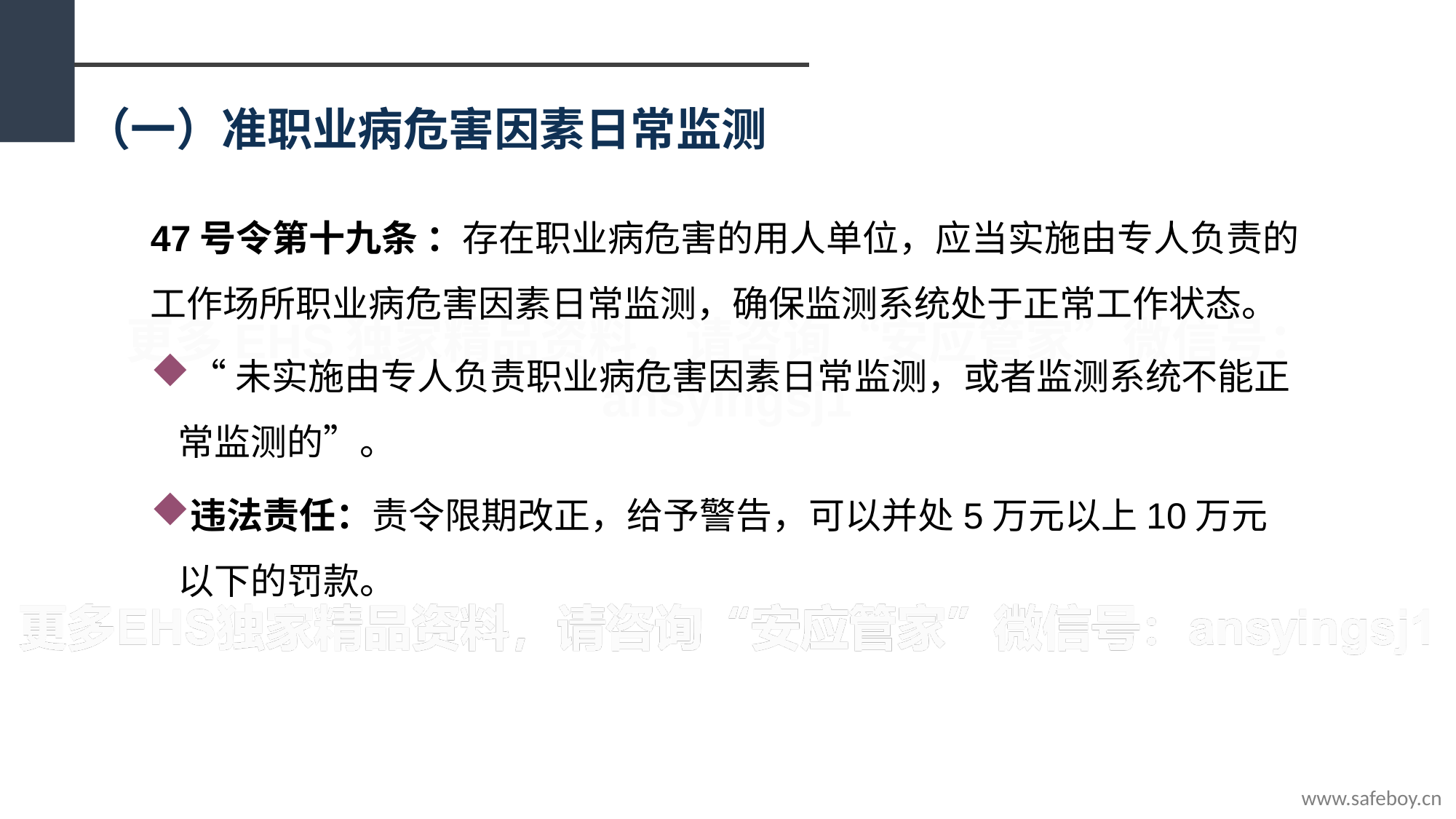

（一）准职业病危害因素日常监测
47号令第十九条 ：存在职业病危害的用人单位，应当实施由专人负责的工作场所职业病危害因素日常监测，确保监测系统处于正常工作状态。
“未实施由专人负责职业病危害因素日常监测，或者监测系统不能正常监测的”。
违法责任：责令限期改正，给予警告，可以并处5万元以上10万元以下的罚款。